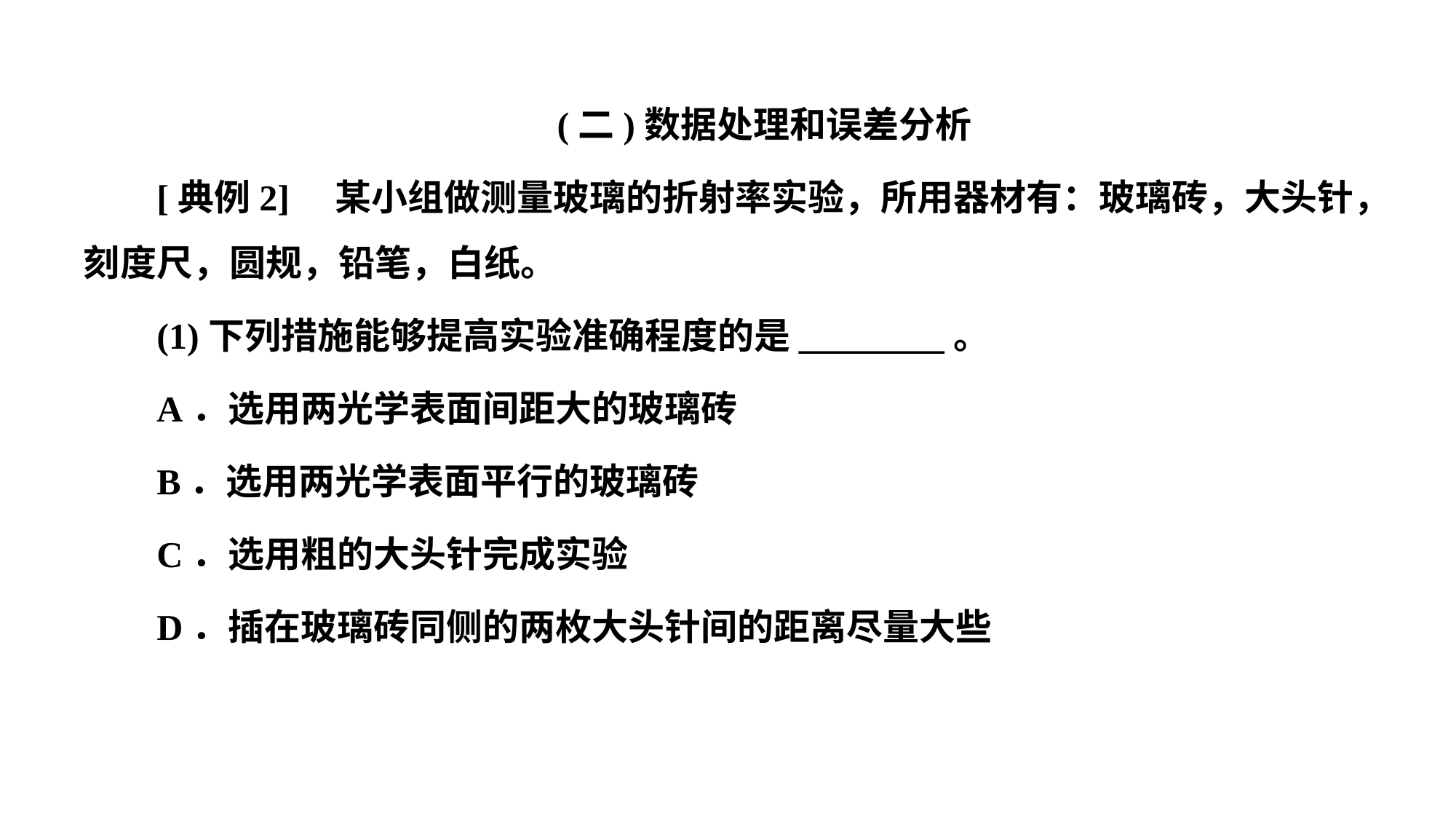

(二)数据处理和误差分析
[典例2]　某小组做测量玻璃的折射率实验，所用器材有：玻璃砖，大头针，刻度尺，圆规，铅笔，白纸。
(1)下列措施能够提高实验准确程度的是________。
A．选用两光学表面间距大的玻璃砖
B．选用两光学表面平行的玻璃砖
C．选用粗的大头针完成实验
D．插在玻璃砖同侧的两枚大头针间的距离尽量大些